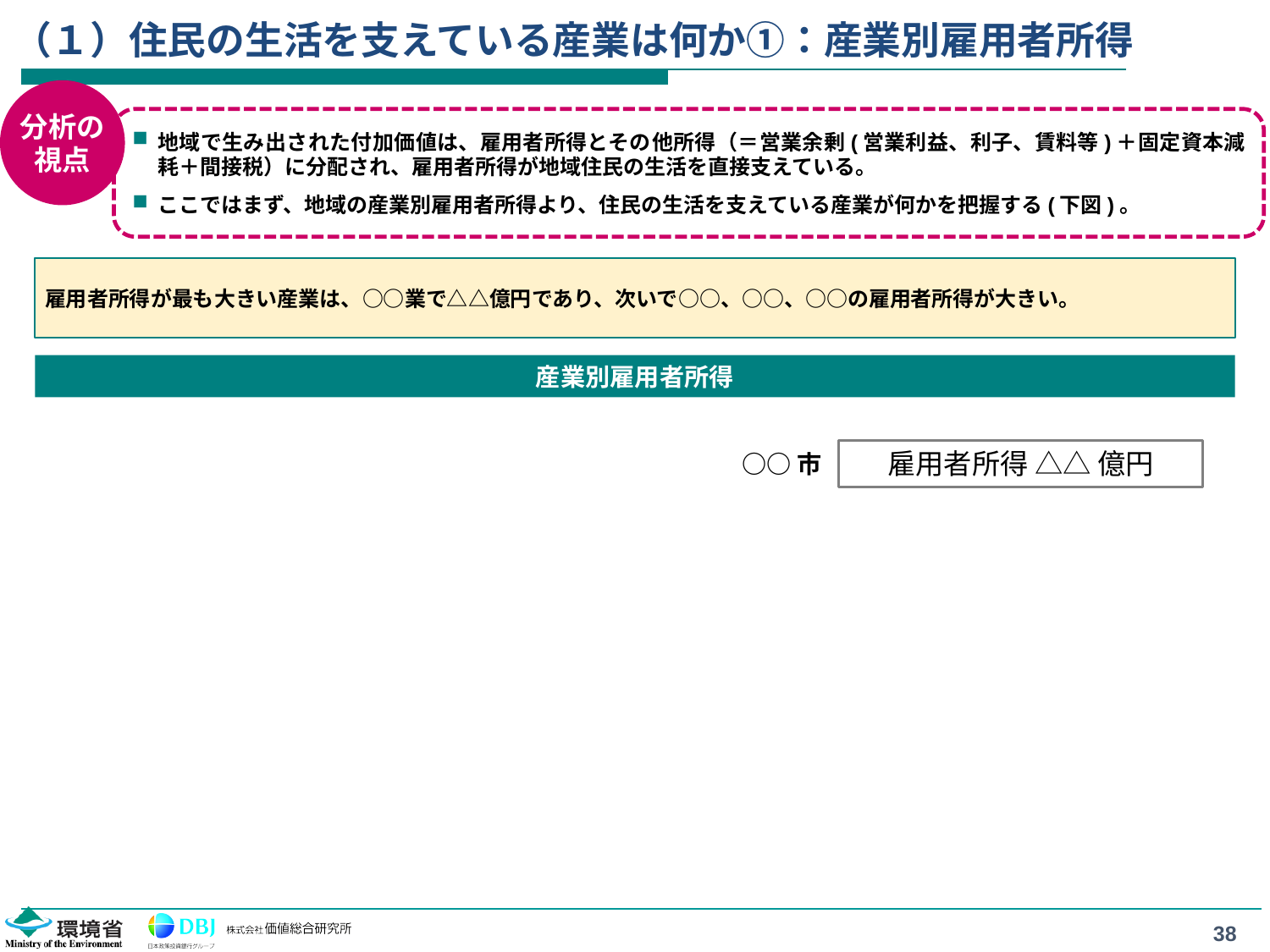

# （１）住民の生活を支えている産業は何か①：産業別雇用者所得
分析の
視点
地域で生み出された付加価値は、雇用者所得とその他所得（＝営業余剰(営業利益、利子、賃料等)＋固定資本減耗＋間接税）に分配され、雇用者所得が地域住民の生活を直接支えている。
ここではまず、地域の産業別雇用者所得より、住民の生活を支えている産業が何かを把握する(下図)。
雇用者所得が最も大きい産業は、○○業で△△億円であり、次いで○○、○○、○○の雇用者所得が大きい。
産業別雇用者所得
雇用者所得 △△ 億円
○○市
38